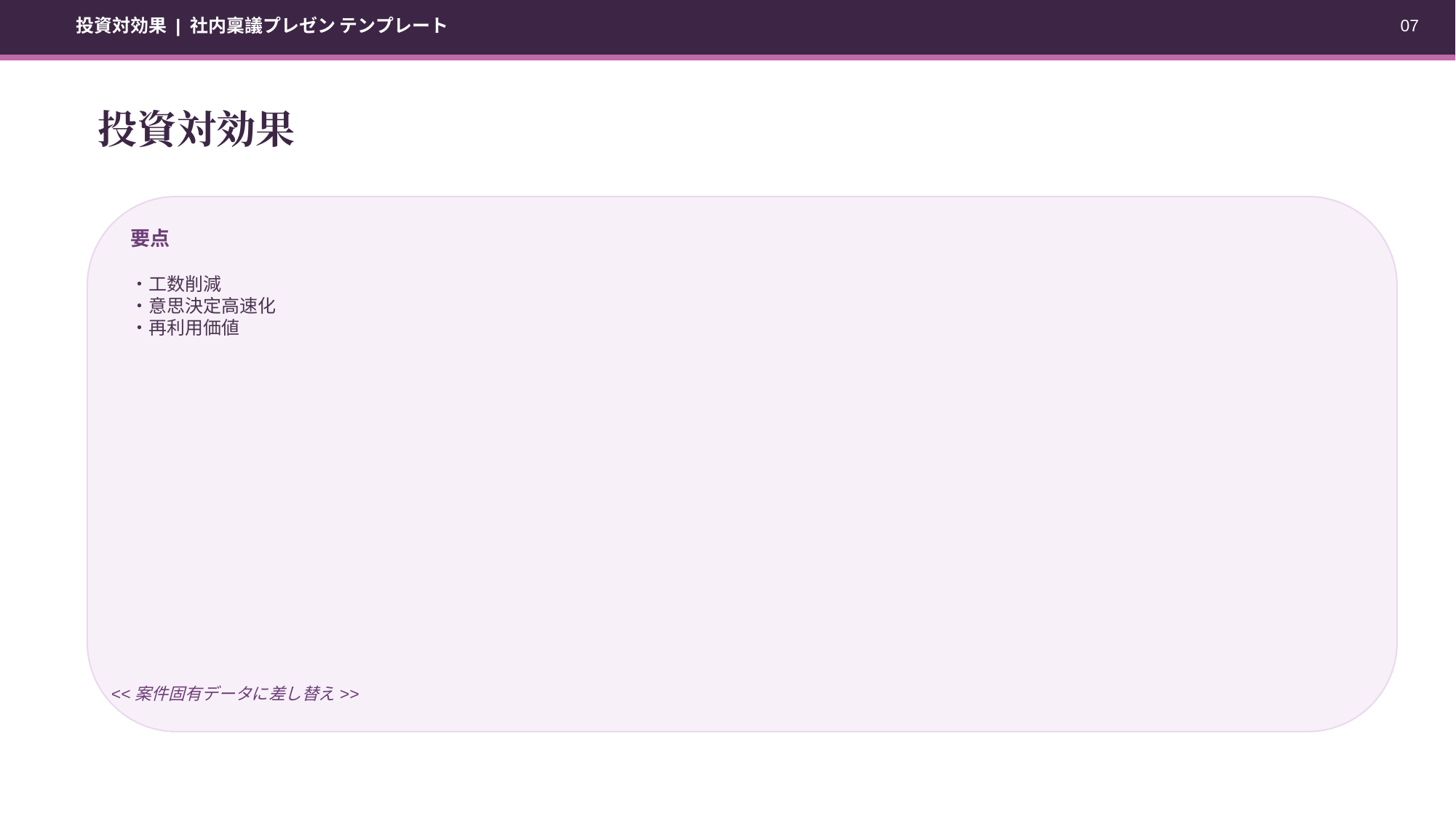

投資対効果 | 社内稟議プレゼン テンプレート
07

投資対効果

要点
・工数削減
・意思決定高速化
・再利用価値
<<案件固有データに差し替え>>